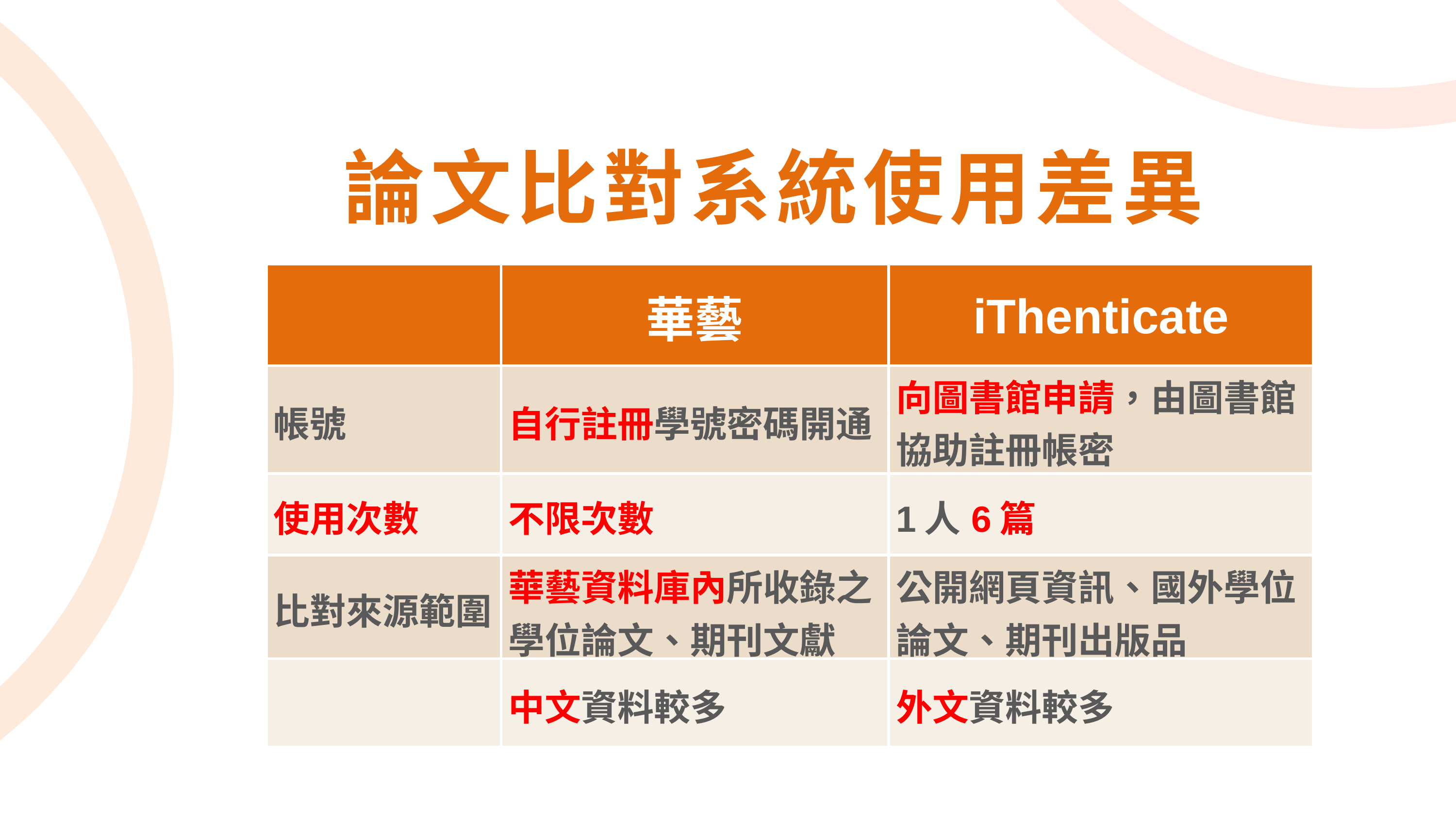

論文比對系統使用差異
|  | 華藝 | iThenticate |
| --- | --- | --- |
| 帳號 | 自行註冊學號密碼開通 | 向圖書館申請，由圖書館協助註冊帳密 |
| 使用次數 | 不限次數 | 1人6篇 |
| 比對來源範圍 | 華藝資料庫內所收錄之學位論文、期刊文獻 | 公開網頁資訊、國外學位論文、期刊出版品 |
|  | 中文資料較多 | 外文資料較多 |